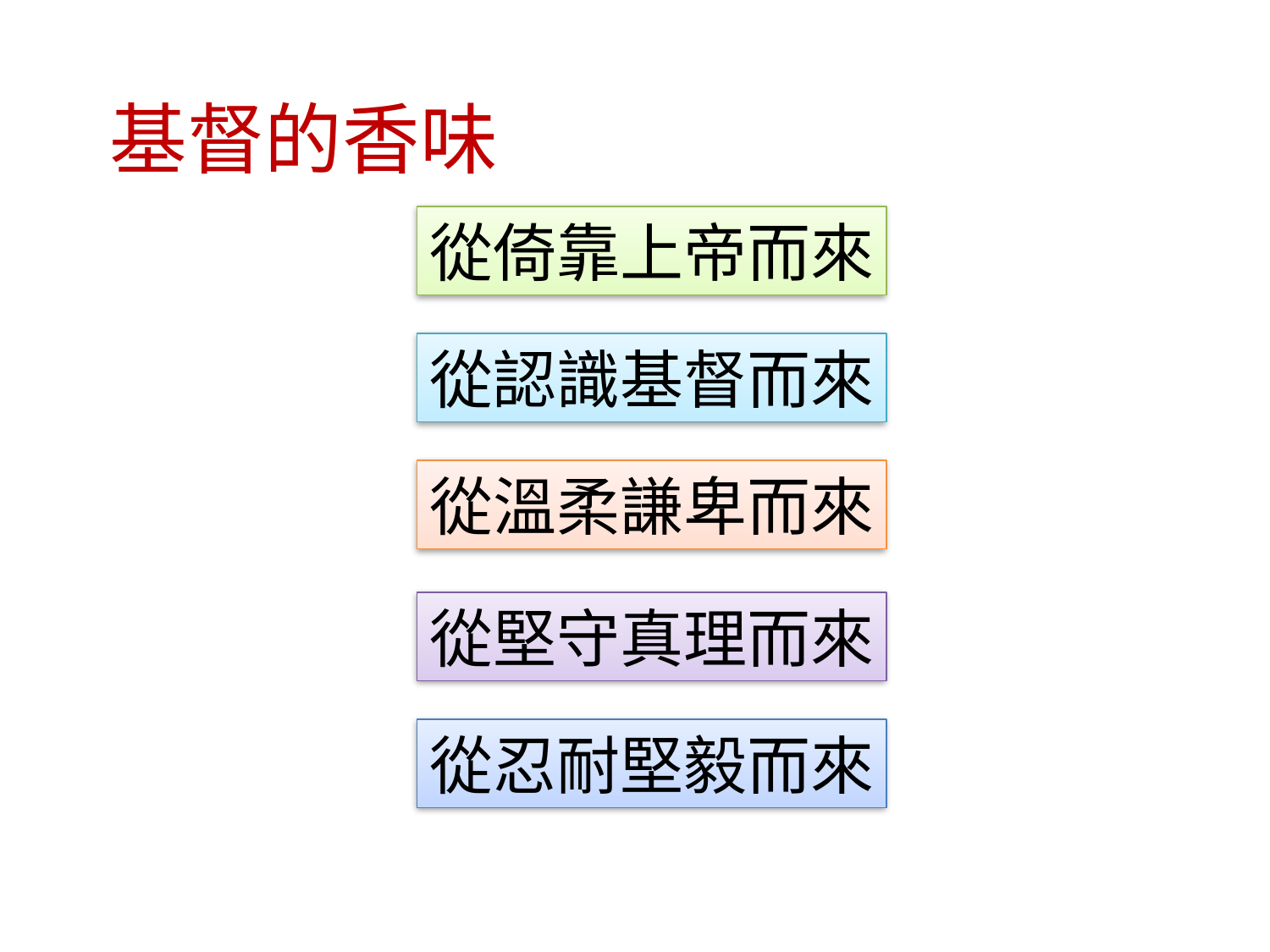

基督的香味
從倚靠上帝而來
從認識基督而來
從溫柔謙卑而來
從堅守真理而來
從忍耐堅毅而來